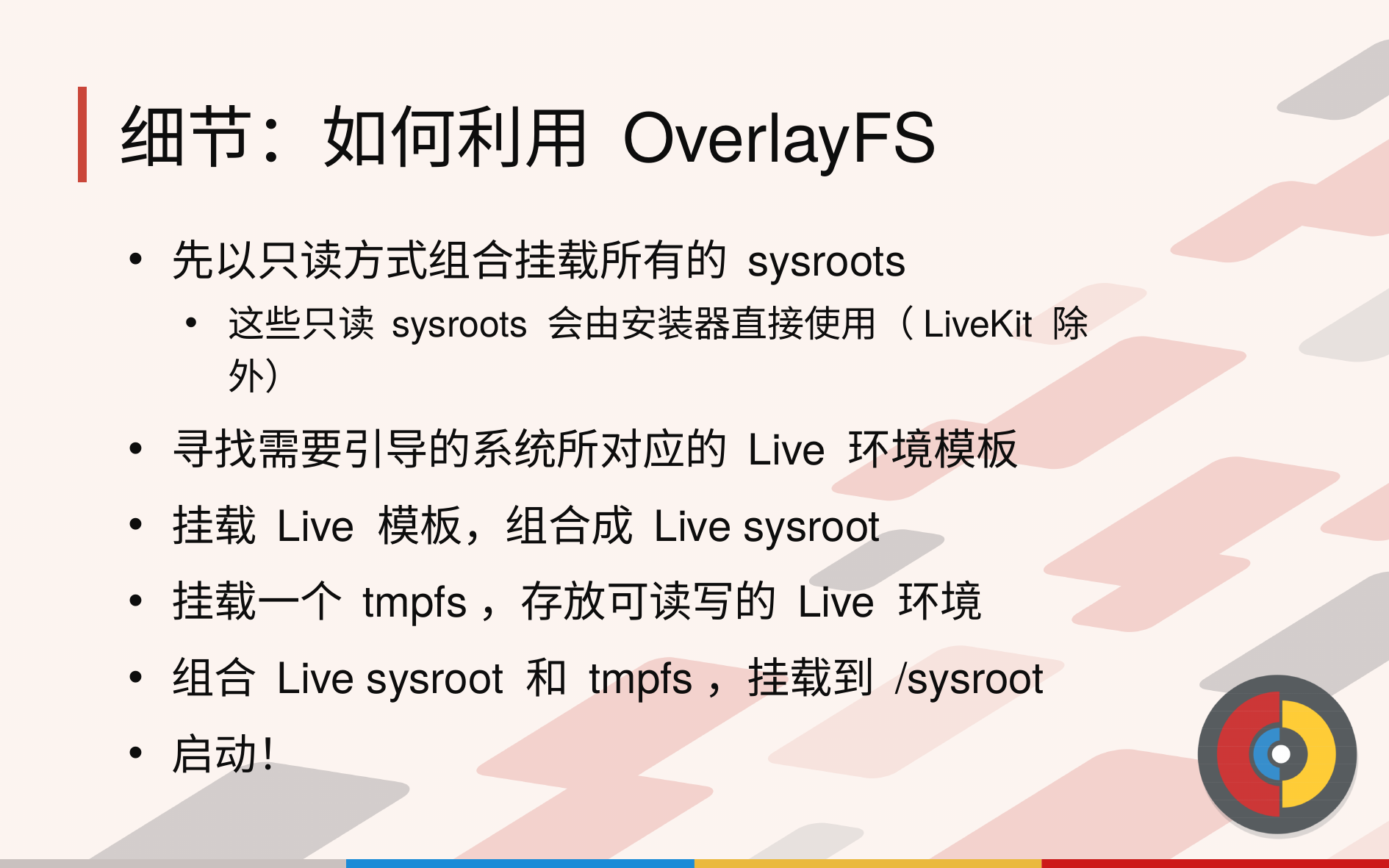

# 细节：如何利用 OverlayFS
先以只读方式组合挂载所有的 sysroots
这些只读 sysroots 会由安装器直接使用（LiveKit 除外）
寻找需要引导的系统所对应的 Live 环境模板
挂载 Live 模板，组合成 Live sysroot
挂载一个 tmpfs，存放可读写的 Live 环境
组合 Live sysroot 和 tmpfs，挂载到 /sysroot
启动！